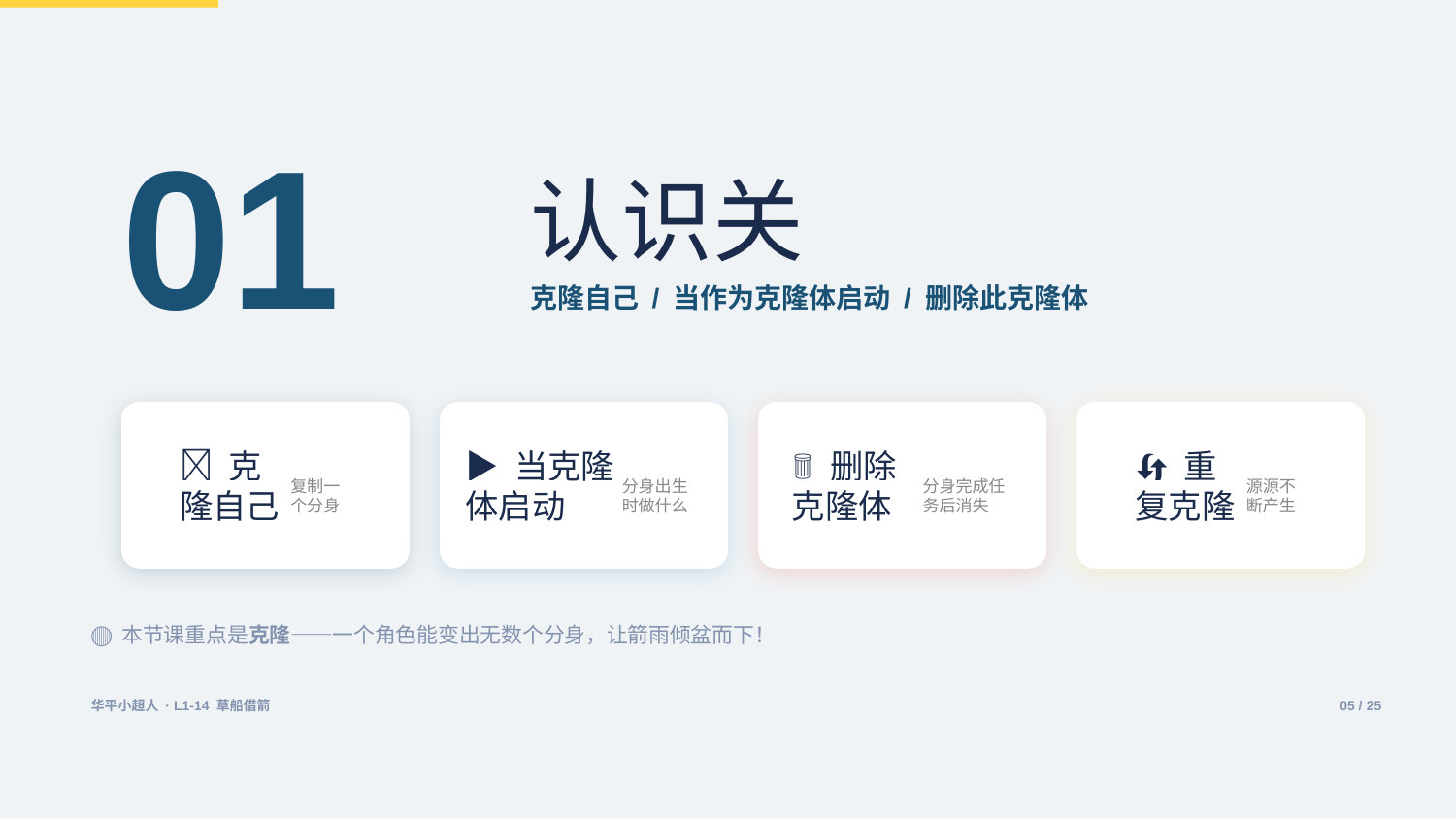

01
认识关
克隆自己 / 当作为克隆体启动 / 删除此克隆体

🧬 克隆自己
▶️ 当克隆体启动
🗑️ 删除克隆体
🔄 重复克隆
复制一个分身
分身出生时做什么
分身完成任务后消失
源源不断产生
🔴 本节课重点是克隆——一个角色能变出无数个分身，让箭雨倾盆而下！
华平小超人 · L1-14 草船借箭
05 / 25